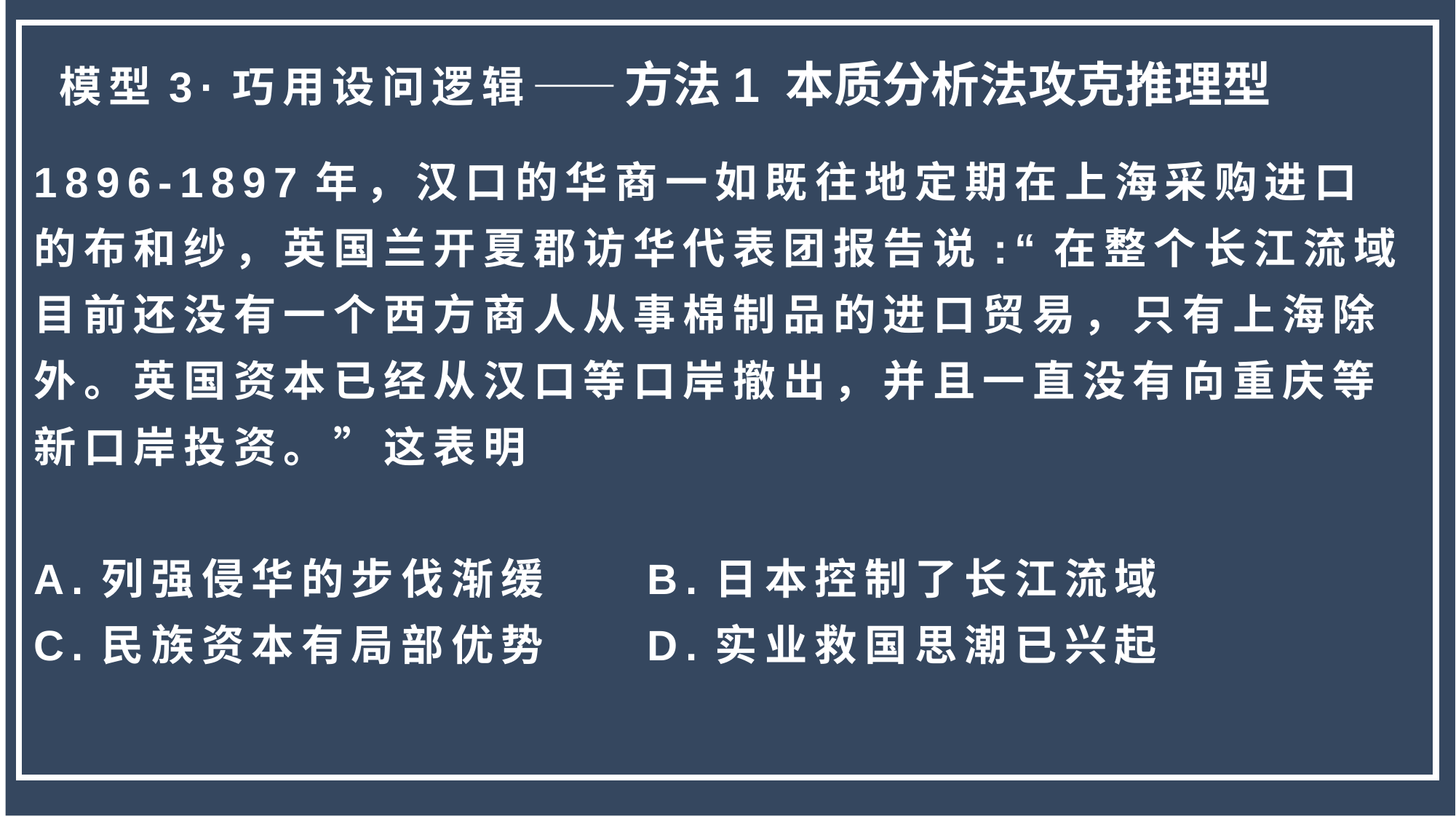

模型3·巧用设问逻辑——方法1 本质分析法攻克推理型
1896-1897年，汉口的华商一如既往地定期在上海采购进口的布和纱，英国兰开夏郡访华代表团报告说:“在整个长江流域目前还没有一个西方商人从事棉制品的进口贸易，只有上海除外。英国资本已经从汉口等口岸撤出，并且一直没有向重庆等新口岸投资。”这表明

A.列强侵华的步伐渐缓     B.日本控制了长江流域
C.民族资本有局部优势     D.实业救国思潮已兴起